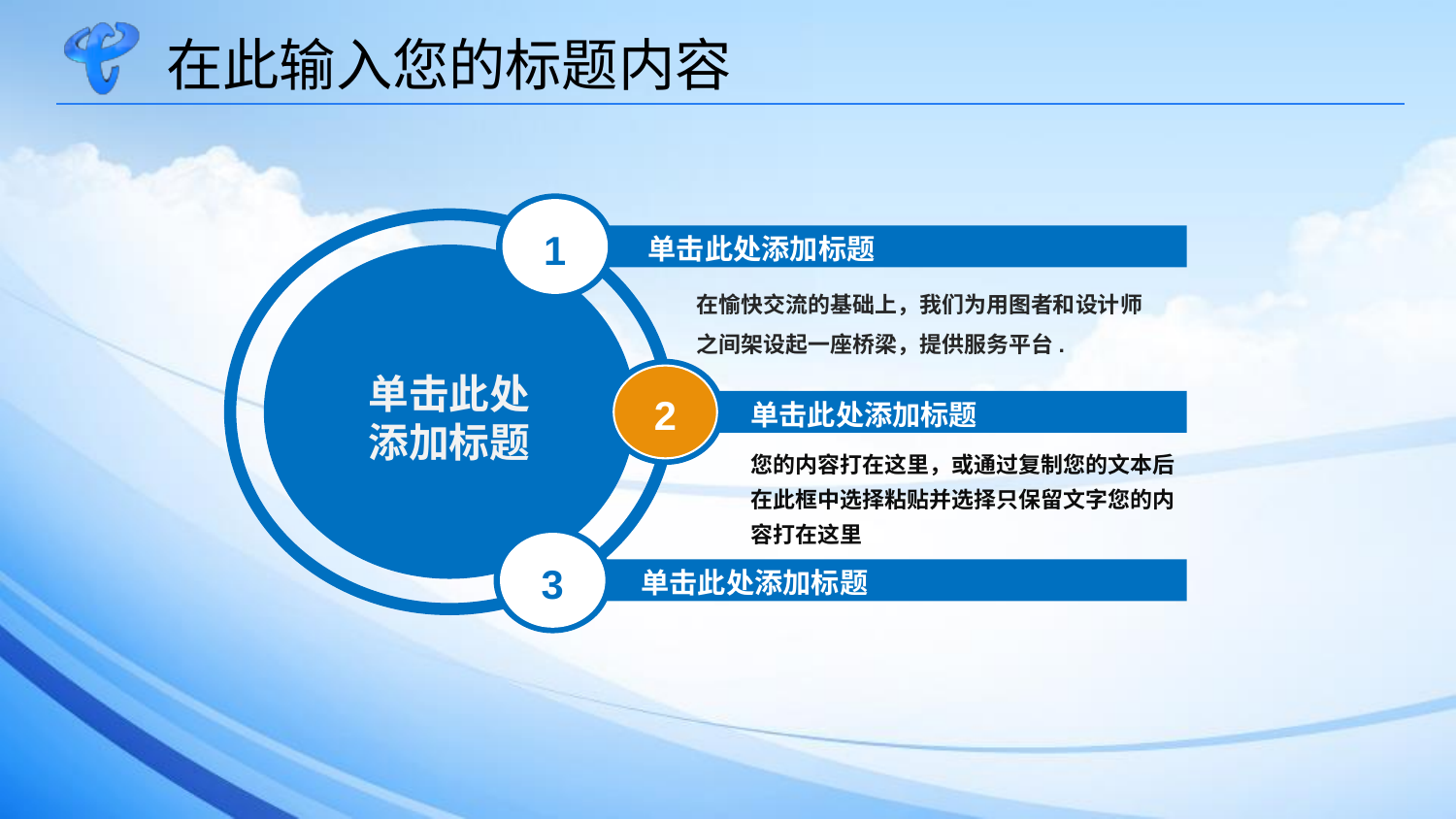

在此输入您的标题内容

1

单击此处添加标题

在愉快交流的基础上，我们为用图者和设计师之间架设起一座桥梁，提供服务平台.

2
单击此处添加标题
单击此处添加标题

您的内容打在这里，或通过复制您的文本后在此框中选择粘贴并选择只保留文字您的内容打在这里

3
单击此处添加标题